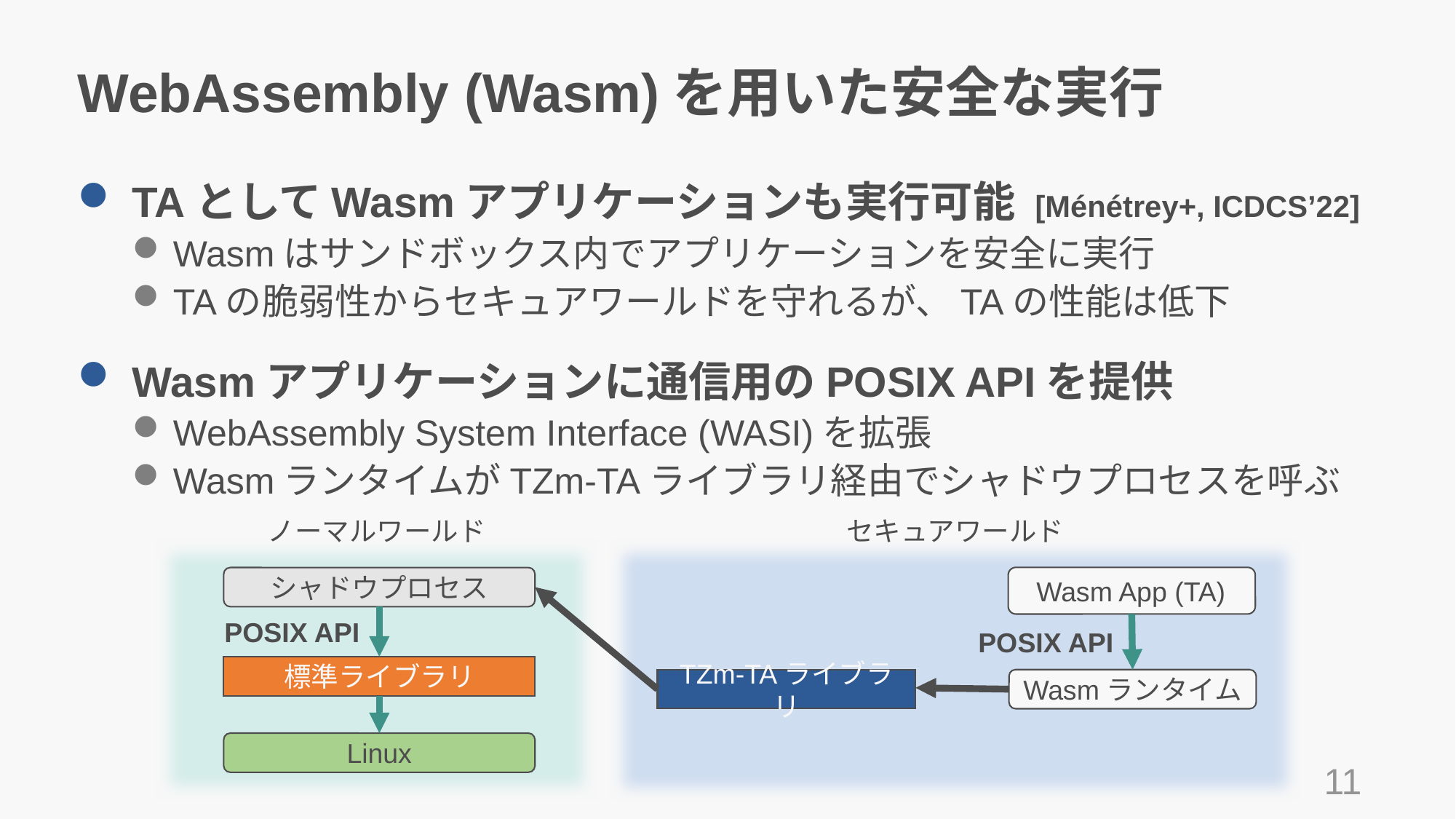

# WebAssembly (Wasm)を用いた安全な実行
TAとしてWasmアプリケーションも実行可能 [Ménétrey+, ICDCS’22]
Wasmはサンドボックス内でアプリケーションを安全に実行
TAの脆弱性からセキュアワールドを守れるが、TAの性能は低下
Wasmアプリケーションに通信用のPOSIX APIを提供
WebAssembly System Interface (WASI)を拡張
WasmランタイムがTZm-TAライブラリ経由でシャドウプロセスを呼ぶ
ノーマルワールド
セキュアワールド

  Wasm App (TA)
シャドウプロセス
POSIX API
POSIX API
標準ライブラリ
Wasmランタイム
TZm-TAライブラリ
Linux